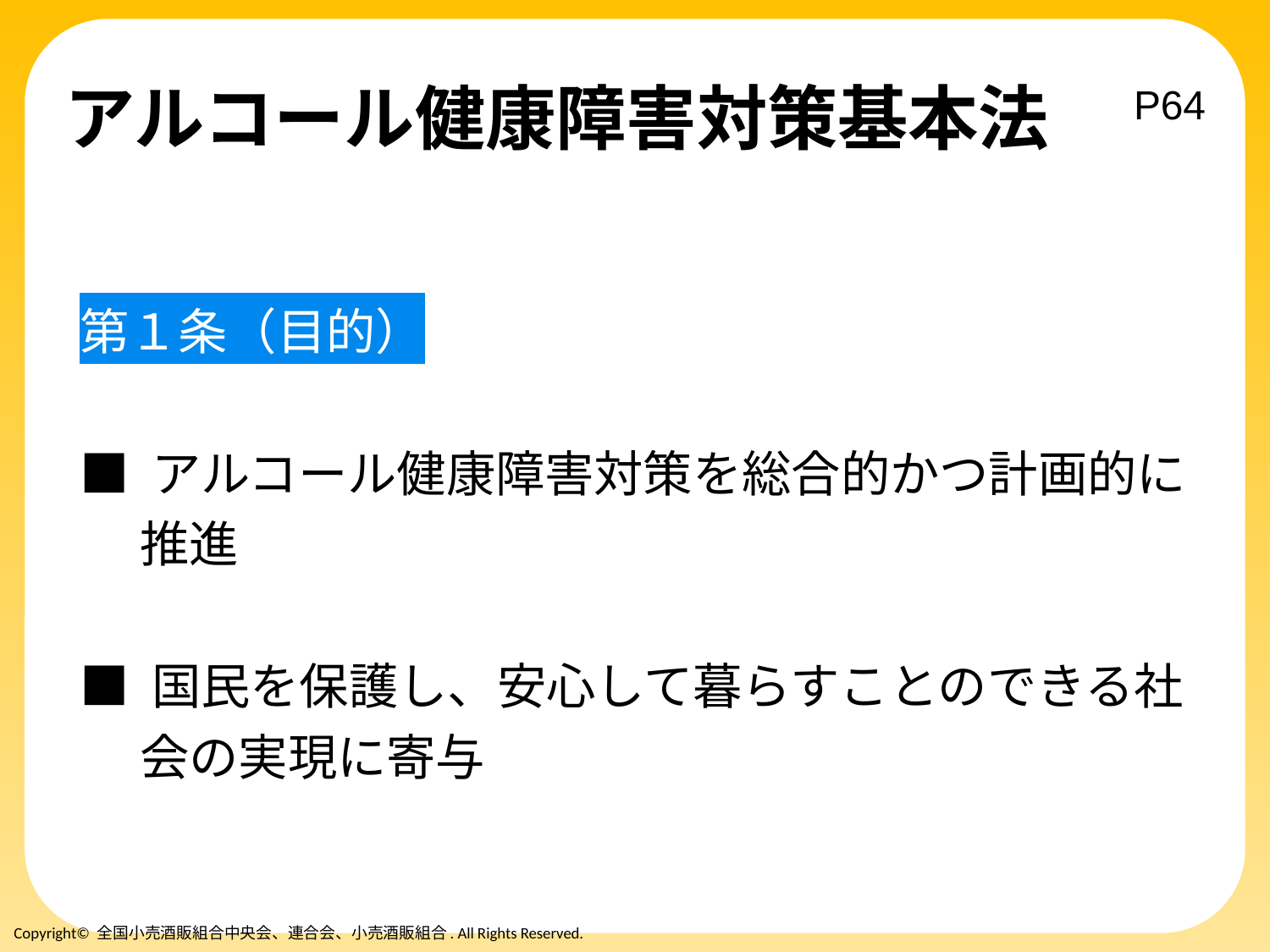

# アルコール健康障害対策基本法
P64

第１条（目的）

■ アルコール健康障害対策を総合的かつ計画的に
　 推進

■ 国民を保護し、安心して暮らすことのできる社
　 会の実現に寄与
Copyright© 全国小売酒販組合中央会、連合会、小売酒販組合. All Rights Reserved.